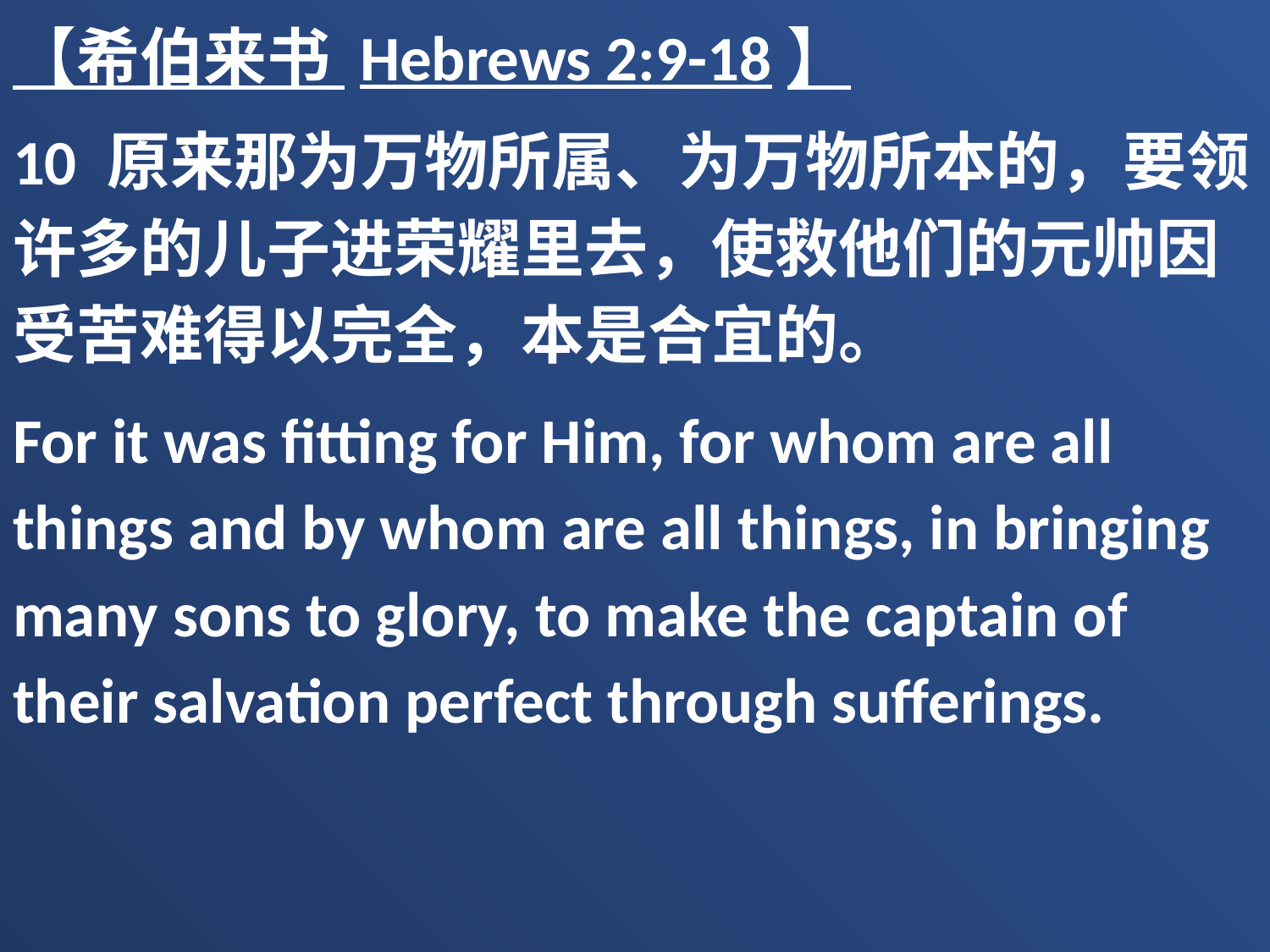

【希伯来书 Hebrews 2:9-18】
10 原来那为万物所属、为万物所本的，要领许多的儿子进荣耀里去，使救他们的元帅因受苦难得以完全，本是合宜的。
For it was fitting for Him, for whom are all things and by whom are all things, in bringing many sons to glory, to make the captain of their salvation perfect through sufferings.